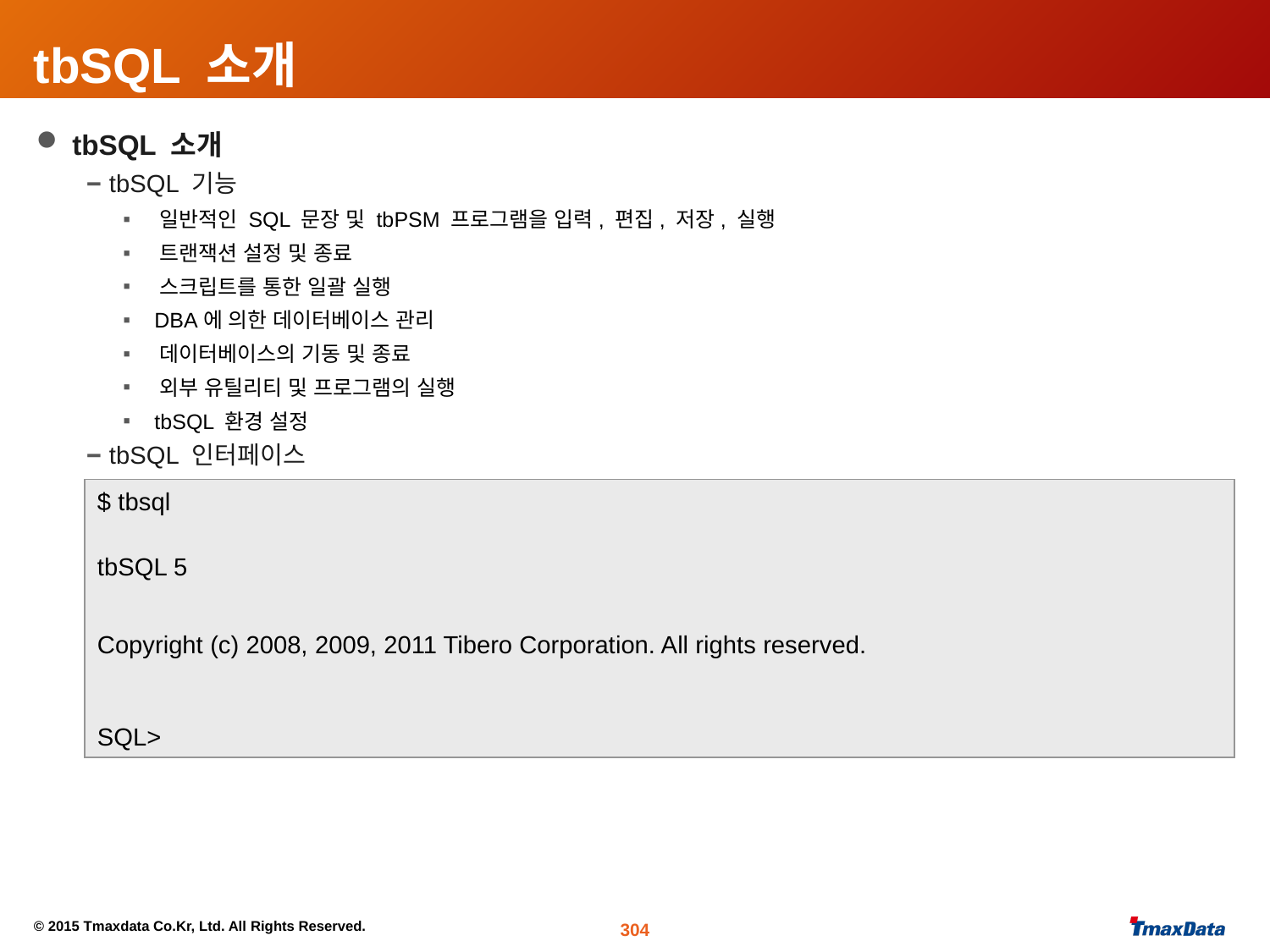

# tbSQL 소개
 tbSQL 소개
 tbSQL 기능
 일반적인 SQL 문장 및 tbPSM 프로그램을 입력, 편집, 저장, 실행
 트랜잭션 설정 및 종료
 스크립트를 통한 일괄 실행
 DBA에 의한 데이터베이스 관리
 데이터베이스의 기동 및 종료
 외부 유틸리티 및 프로그램의 실행
 tbSQL 환경 설정
 tbSQL 인터페이스
$ tbsql

tbSQL 5

Copyright (c) 2008, 2009, 2011 Tibero Corporation. All rights reserved.

SQL>